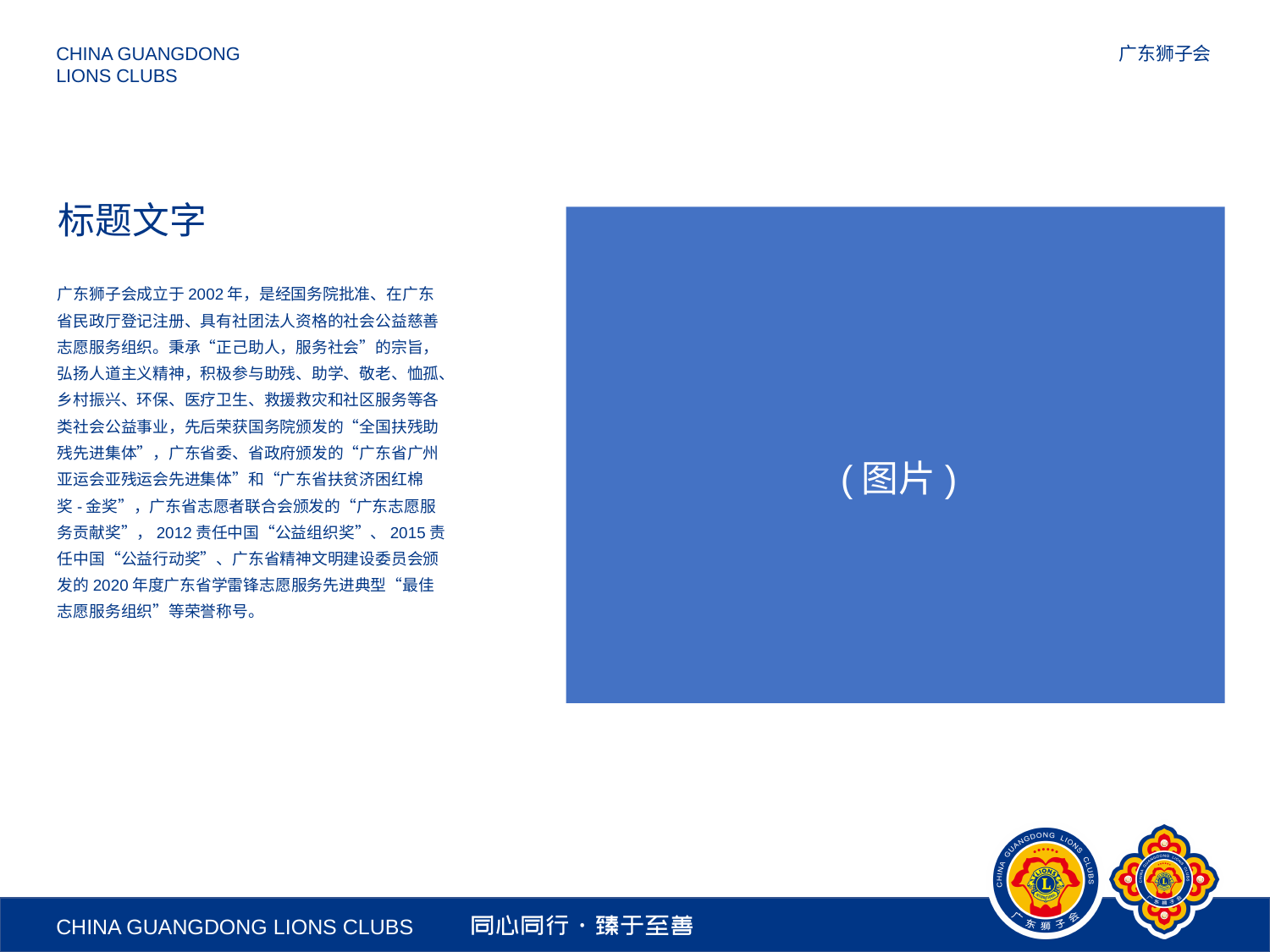

CHINA GUANGDONG
LIONS CLUBS
广东狮子会
标题文字

广东狮子会成立于2002年，是经国务院批准、在广东省民政厅登记注册、具有社团法人资格的社会公益慈善志愿服务组织。秉承“正己助人，服务社会”的宗旨，弘扬人道主义精神，积极参与助残、助学、敬老、恤孤、乡村振兴、环保、医疗卫生、救援救灾和社区服务等各类社会公益事业，先后荣获国务院颁发的“全国扶残助残先进集体”，广东省委、省政府颁发的“广东省广州亚运会亚残运会先进集体”和“广东省扶贫济困红棉奖-金奖”，广东省志愿者联合会颁发的“广东志愿服务贡献奖”，2012责任中国“公益组织奖”、2015责任中国“公益行动奖”、广东省精神文明建设委员会颁发的2020年度广东省学雷锋志愿服务先进典型“最佳志愿服务组织”等荣誉称号。
(图片)